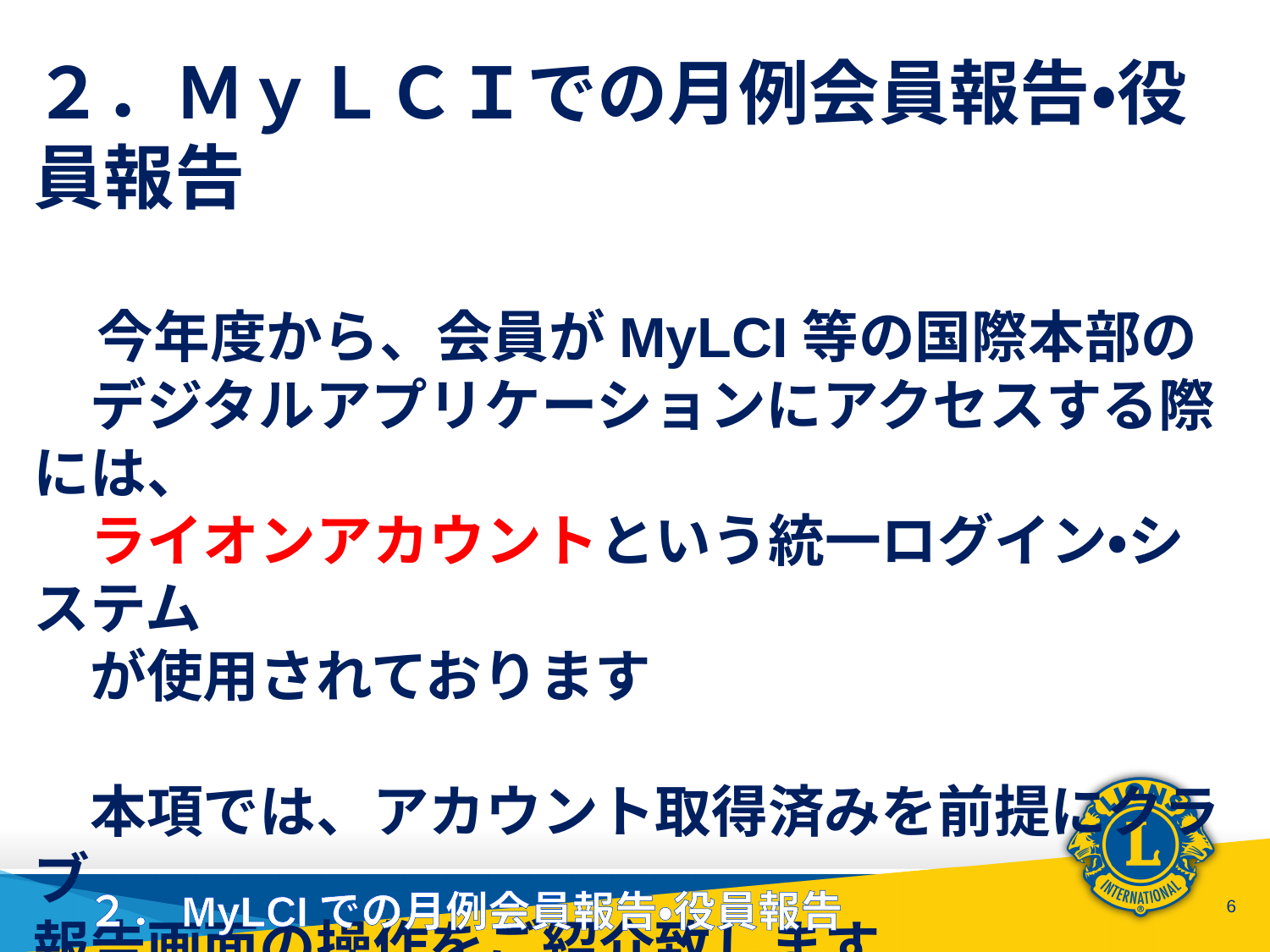

２．ＭｙＬＣＩでの月例会員報告・役員報告

　今年度から、会員がMyLCI等の国際本部の
　デジタルアプリケーションにアクセスする際には、
　ライオンアカウントという統一ログイン・システム
　が使用されております

　本項では、アカウント取得済みを前提にクラブ
報告画面の操作をご紹介致します

２．MyLCIでの月例会員報告・役員報告